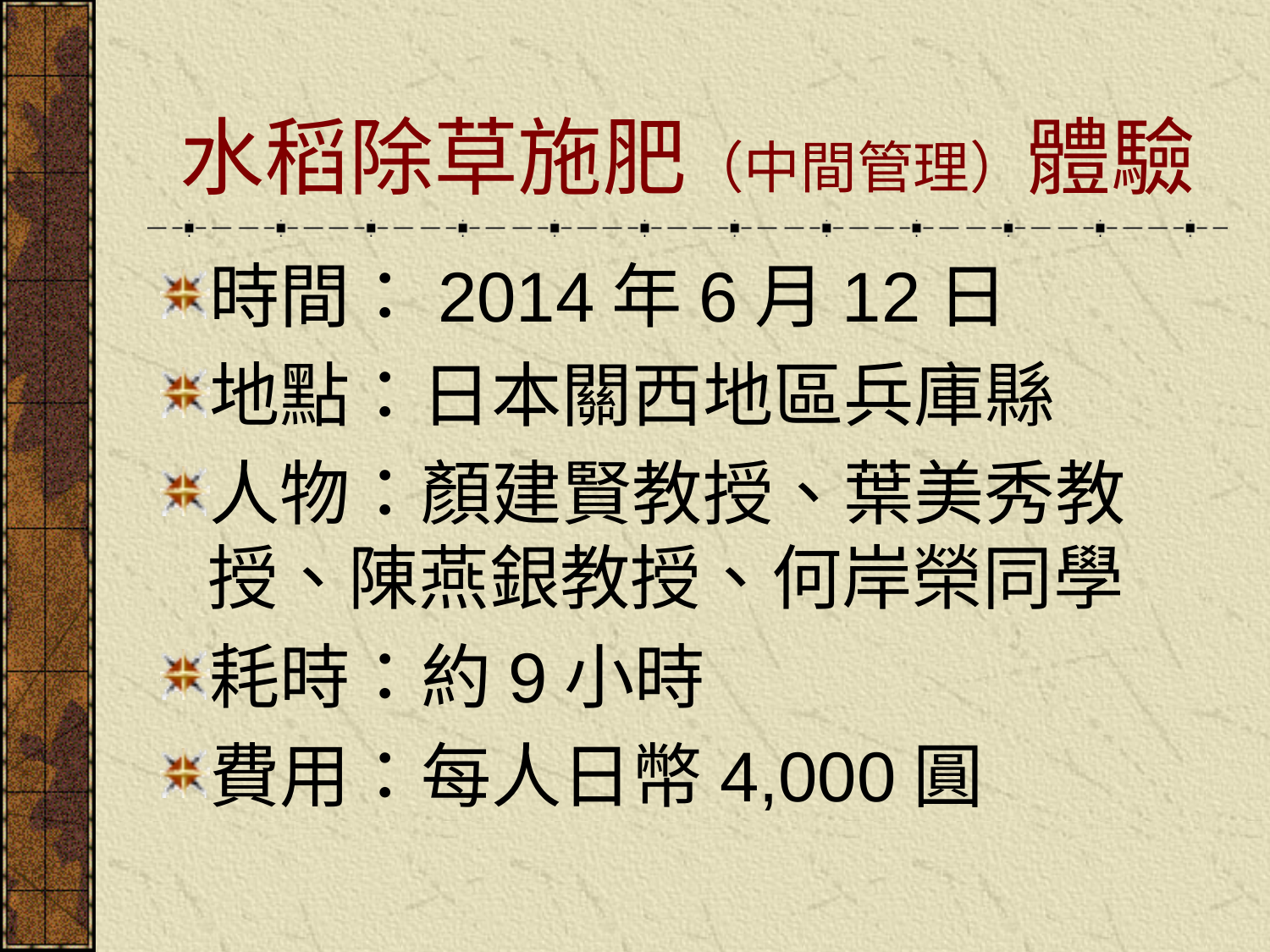

# 水稻除草施肥（中間管理）體驗
時間：2014年6月12日
地點：日本關西地區兵庫縣
人物：顏建賢教授、葉美秀教授、陳燕銀教授、何岸榮同學
耗時：約9小時
費用：每人日幣4,000圓